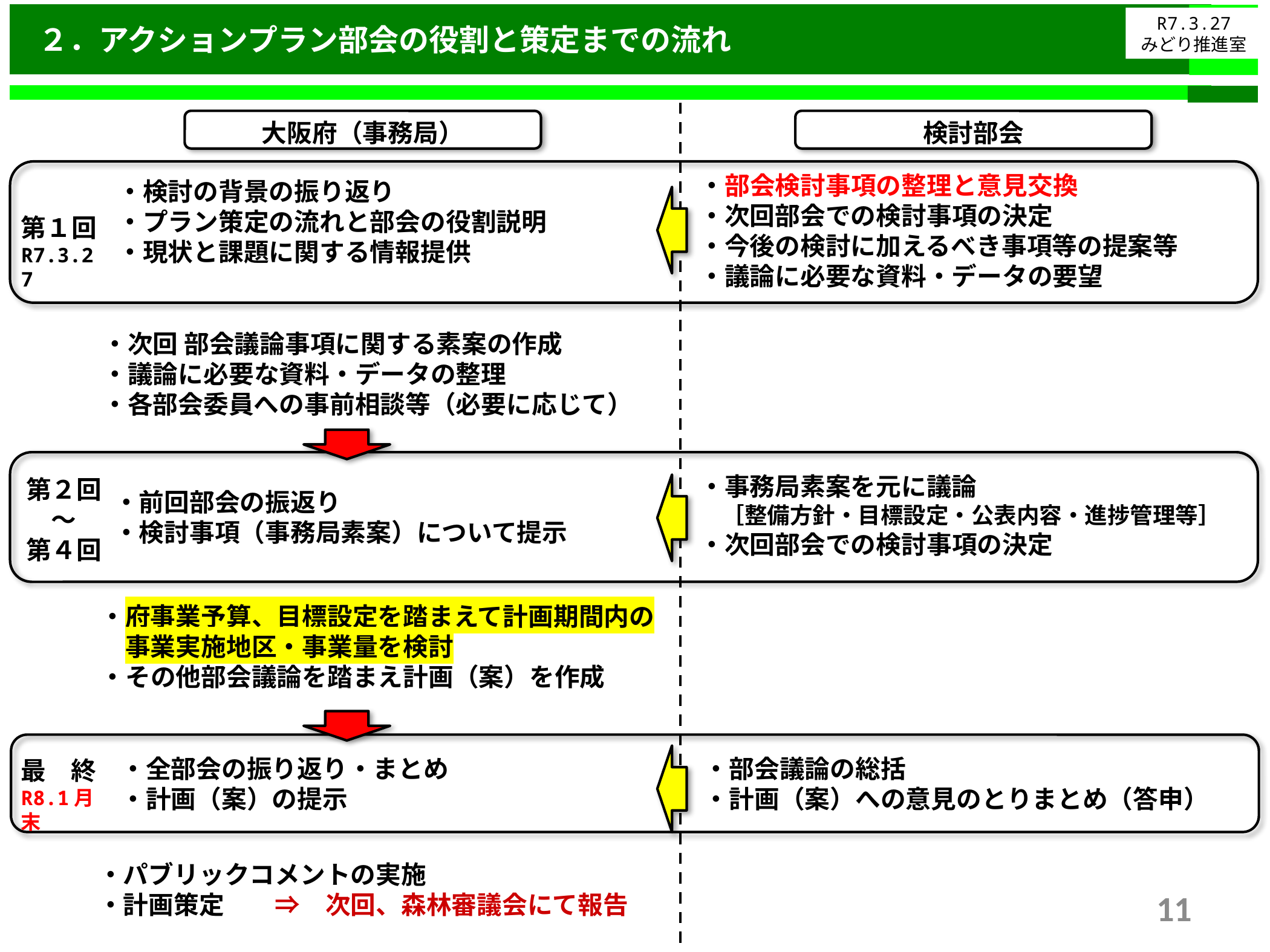

２．アクションプラン部会の役割と策定までの流れ

R7.3.27
みどり推進室
事前③
大阪府（事務局）
検討部会

・部会検討事項の整理と意見交換
・次回部会での検討事項の決定
・今後の検討に加えるべき事項等の提案等
・議論に必要な資料・データの要望
・検討の背景の振り返り
・プラン策定の流れと部会の役割説明
・現状と課題に関する情報提供

第１回
R7.3.27
・次回 部会議論事項に関する素案の作成
・議論に必要な資料・データの整理
・各部会委員への事前相談等（必要に応じて）

・事務局素案を元に議論
　［整備方針・目標設定・公表内容・進捗管理等］
・次回部会での検討事項の決定
第２回
　～
第４回

・前回部会の振返り
・検討事項（事務局素案）について提示
・府事業予算、目標設定を踏まえて計画期間内の
　事業実施地区・事業量を検討
・その他部会議論を踏まえ計画（案）を作成

・全部会の振り返り・まとめ
・計画（案）の提示
・部会議論の総括
・計画（案）への意見のとりまとめ（答申）
最　終
R8.1月末
・パブリックコメントの実施
・計画策定　　⇒　次回、森林審議会にて報告
11